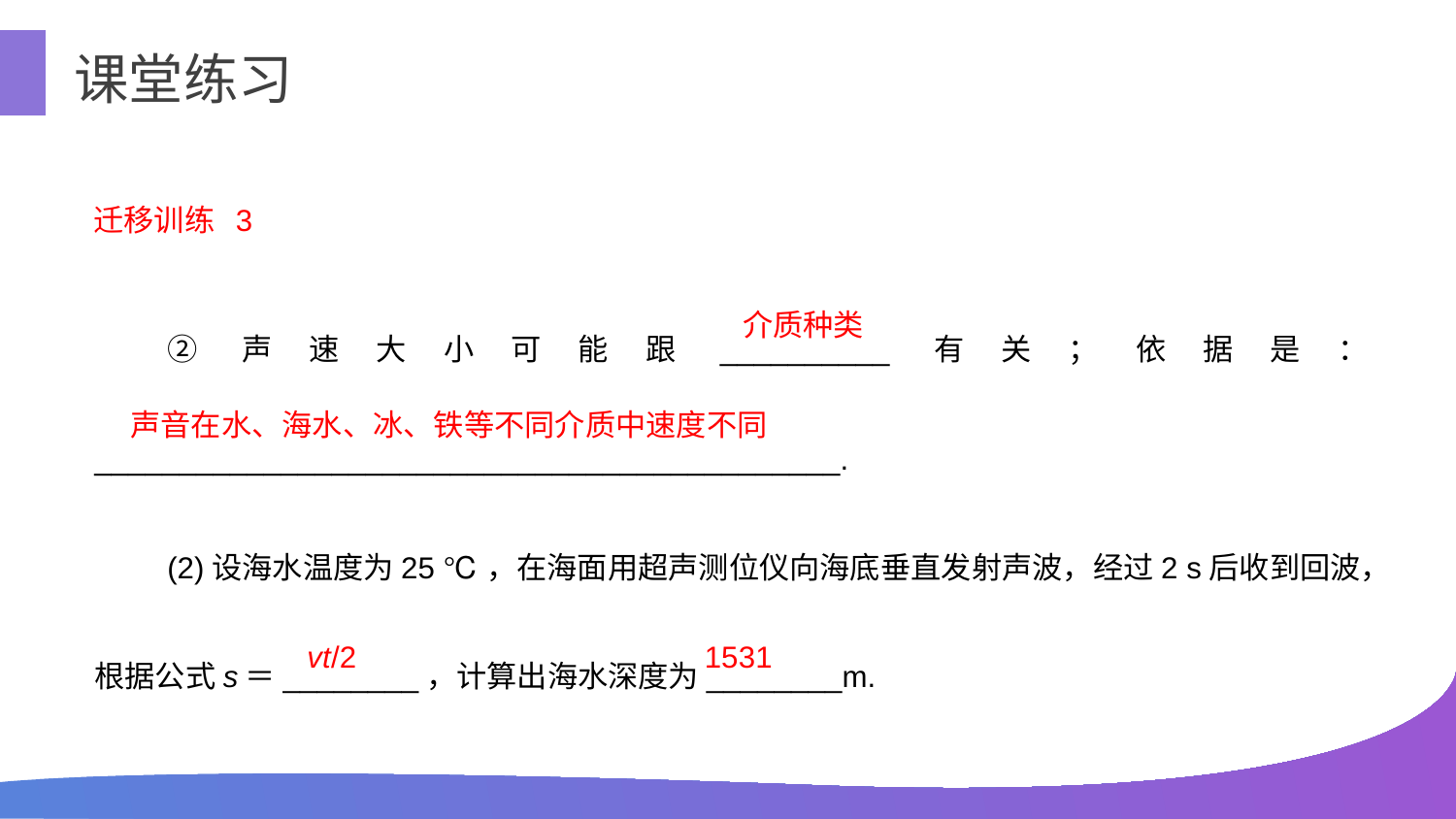

课堂练习
迁移训练  3
②声速大小可能跟__________有关；依据是：____________________________________________.
(2)设海水温度为25 ℃，在海面用超声测位仪向海底垂直发射声波，经过2 s后收到回波，根据公式s＝________，计算出海水深度为________m.
介质种类
声音在水、海水、冰、铁等不同介质中速度不同
vt/2
1531